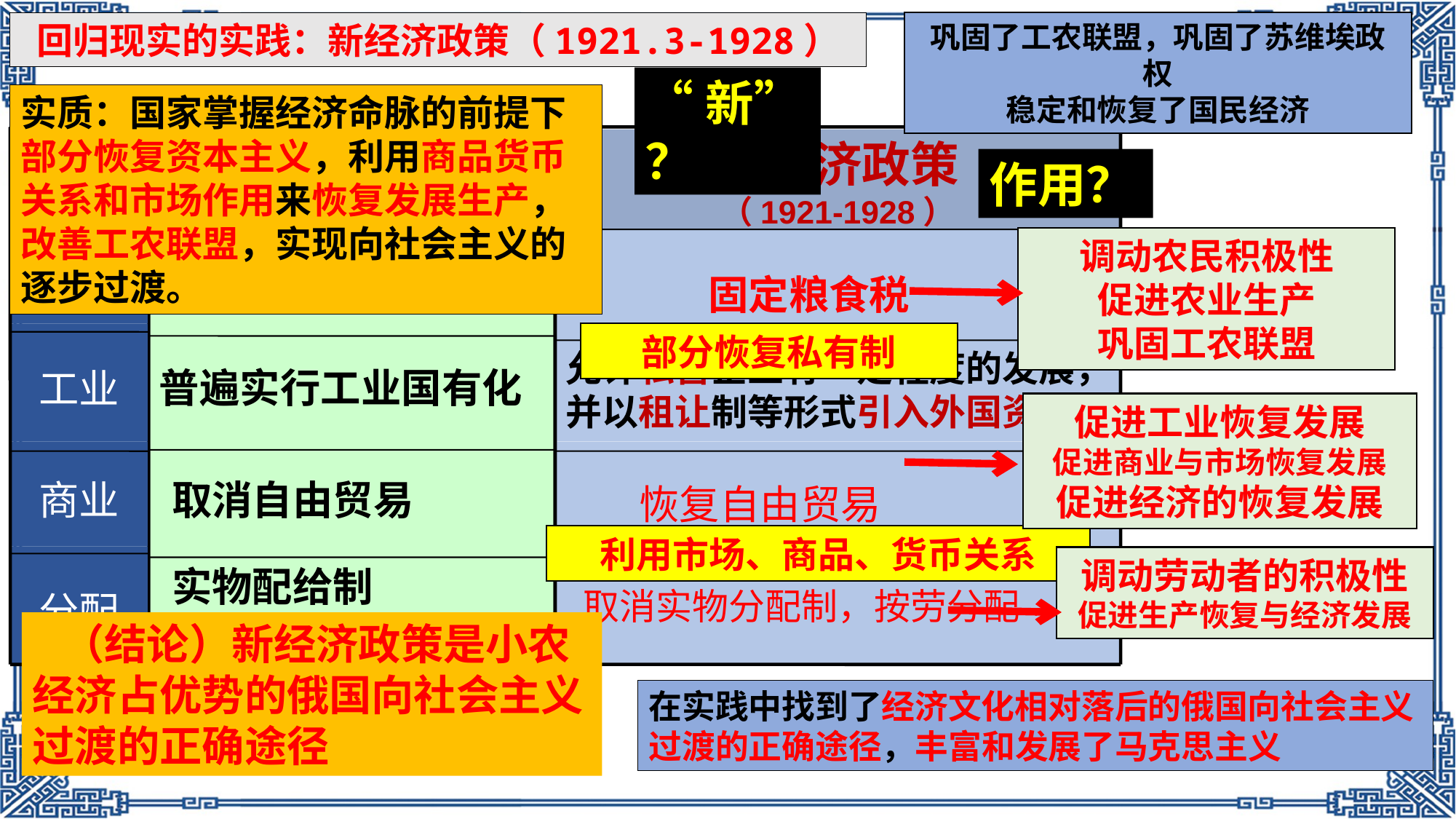

回归现实的实践：新经济政策（1921.3-1928）
巩固了工农联盟，巩固了苏维埃政权
稳定和恢复了国民经济
“新” ？
实质：国家掌握经济命脉的前提下部分恢复资本主义，利用商品货币关系和市场作用来恢复发展生产，改善工农联盟，实现向社会主义的逐步过渡。
领域

农业

工业

商业

分配

战时共产主义政策
（1918-1921）

新经济政策
（1921-1928）

作用？
调动农民积极性
促进农业生产
巩固工农联盟
余粮收集制
固定粮食税
部分恢复私有制
允许私营企业有一定程度的发展，并以租让制等形式引入外国资本
普遍实行工业国有化
促进工业恢复发展
促进商业与市场恢复发展
促进经济的恢复发展
取消自由贸易
恢复自由贸易
利用市场、商品、货币关系
实物配给制
强制劳动
调动劳动者的积极性
促进生产恢复与经济发展
取消实物分配制，按劳分配
  （结论）新经济政策是小农经济占优势的俄国向社会主义过渡的正确途径
在实践中找到了经济文化相对落后的俄国向社会主义过渡的正确途径，丰富和发展了马克思主义